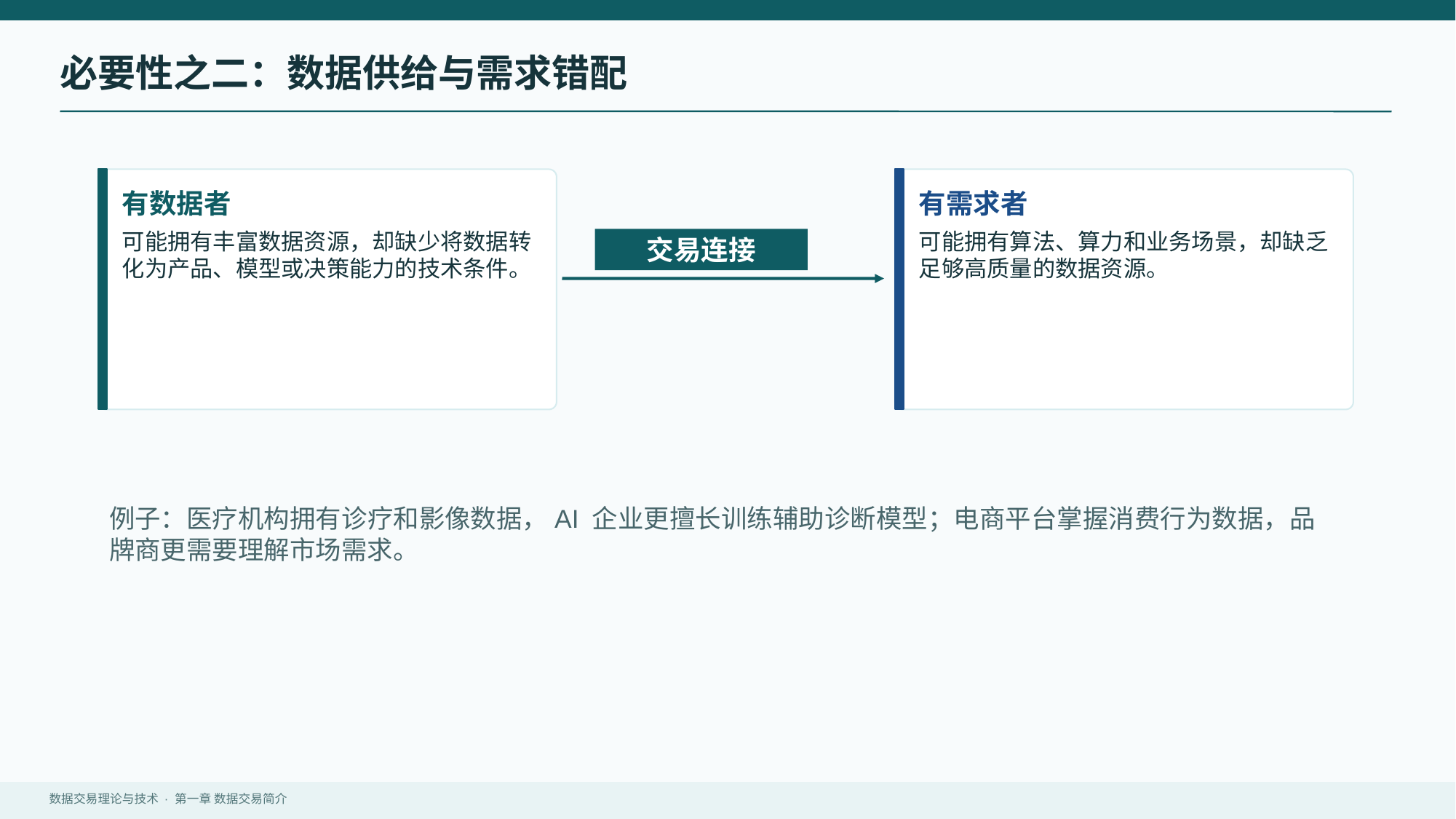

必要性之二：数据供给与需求错配

有数据者
有需求者
可能拥有丰富数据资源，却缺少将数据转化为产品、模型或决策能力的技术条件。
可能拥有算法、算力和业务场景，却缺乏足够高质量的数据资源。
交易连接

例子：医疗机构拥有诊疗和影像数据，AI 企业更擅长训练辅助诊断模型；电商平台掌握消费行为数据，品牌商更需要理解市场需求。
23